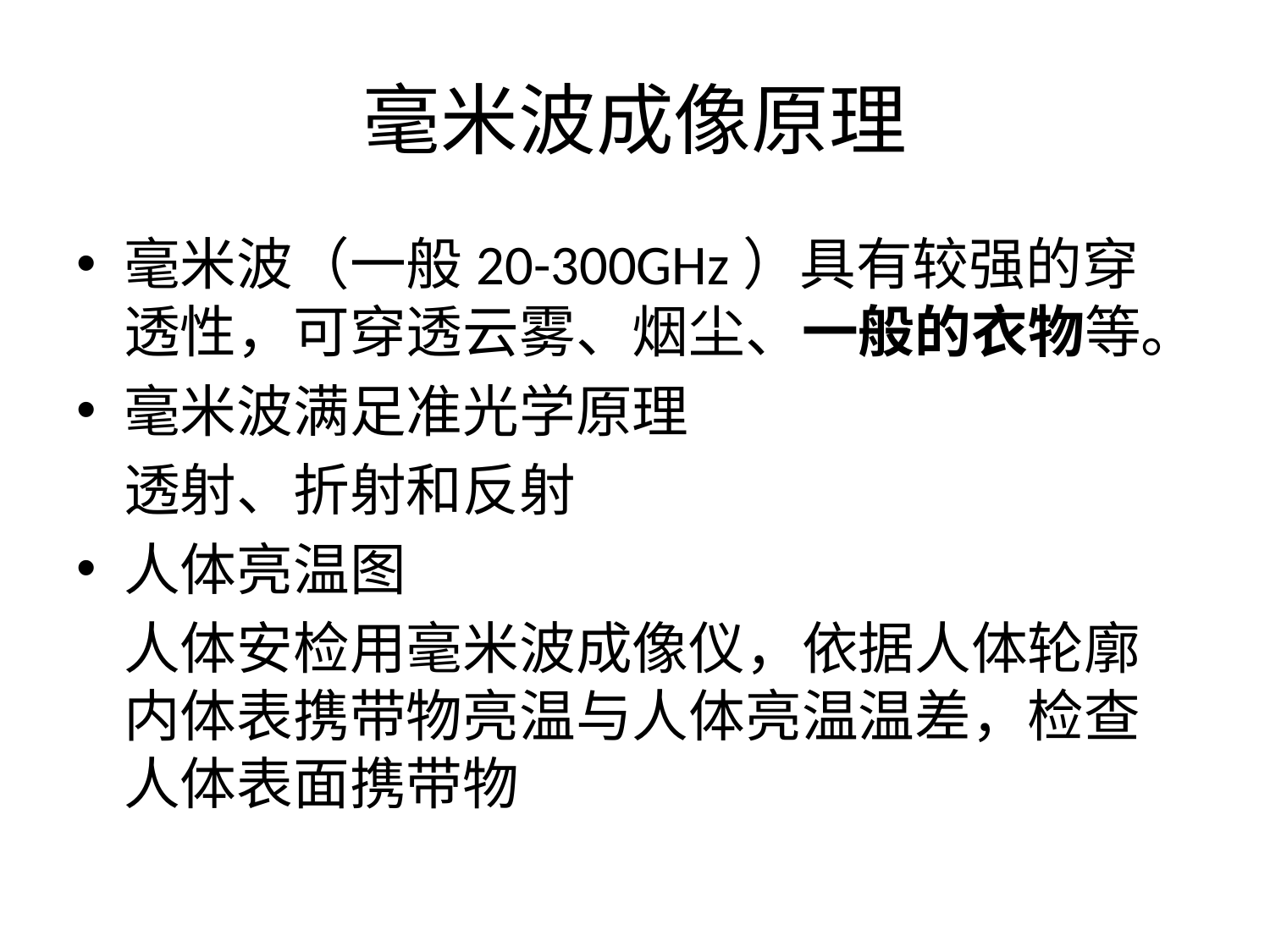

# 毫米波成像原理
毫米波（一般20-300GHz）具有较强的穿透性，可穿透云雾、烟尘、一般的衣物等。
毫米波满足准光学原理
	透射、折射和反射
人体亮温图
	人体安检用毫米波成像仪，依据人体轮廓内体表携带物亮温与人体亮温温差，检查人体表面携带物